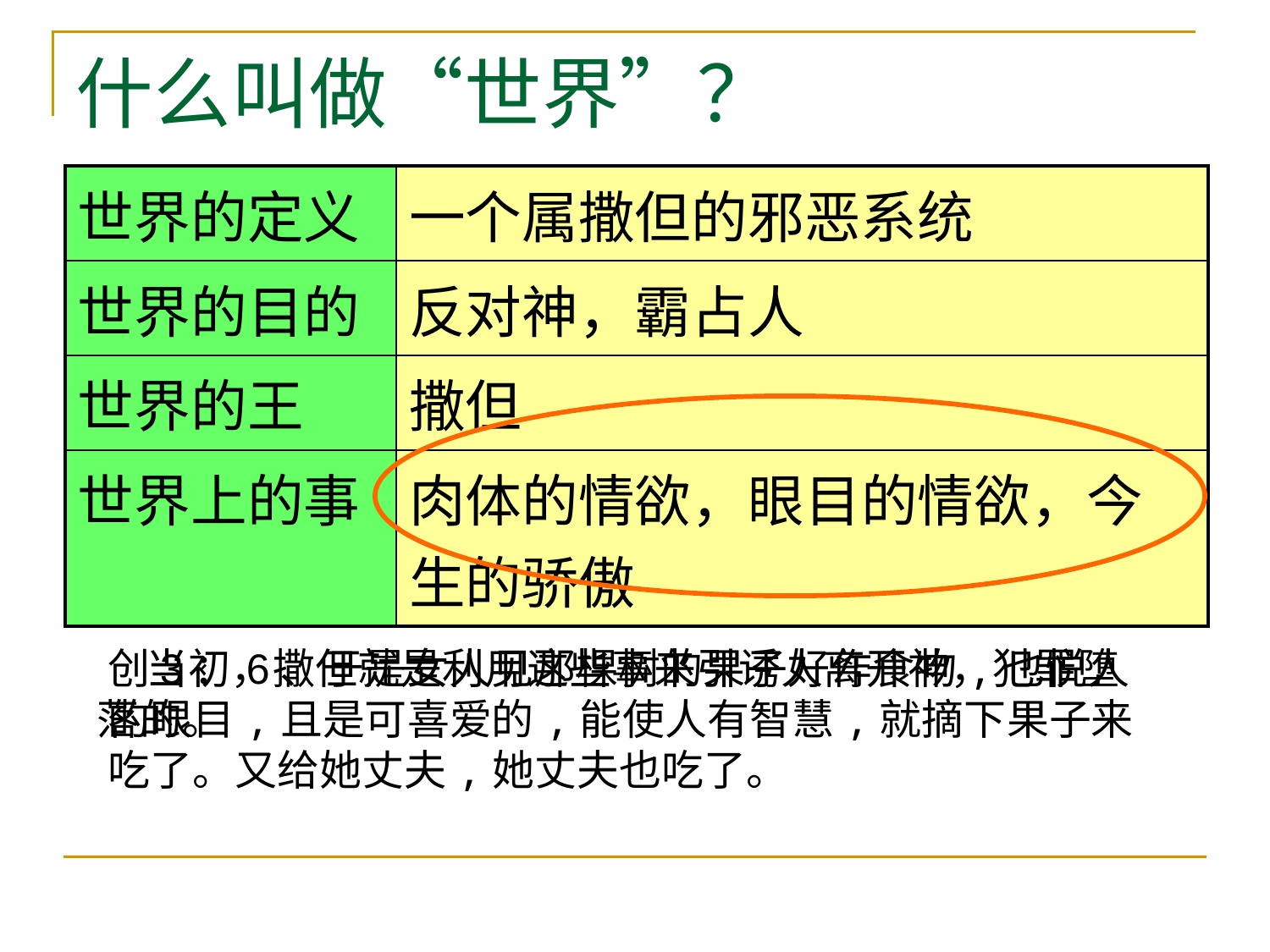

# 什么叫做“世界”？
| 世界的定义 | 一个属撒但的邪恶系统 |
| --- | --- |
| 世界的目的 | 反对神，霸占人 |
| 世界的王 | 撒但 |
| 世界上的事 | 肉体的情欲，眼目的情欲，今生的骄傲 |

    当初，撒但就是利用这些事来引诱人离开神，犯罪堕落的。
创3：6、于是女人见那棵树的果子好作食物,也悦人的眼目,且是可喜爱的,能使人有智慧,就摘下果子来吃了。又给她丈夫,她丈夫也吃了。